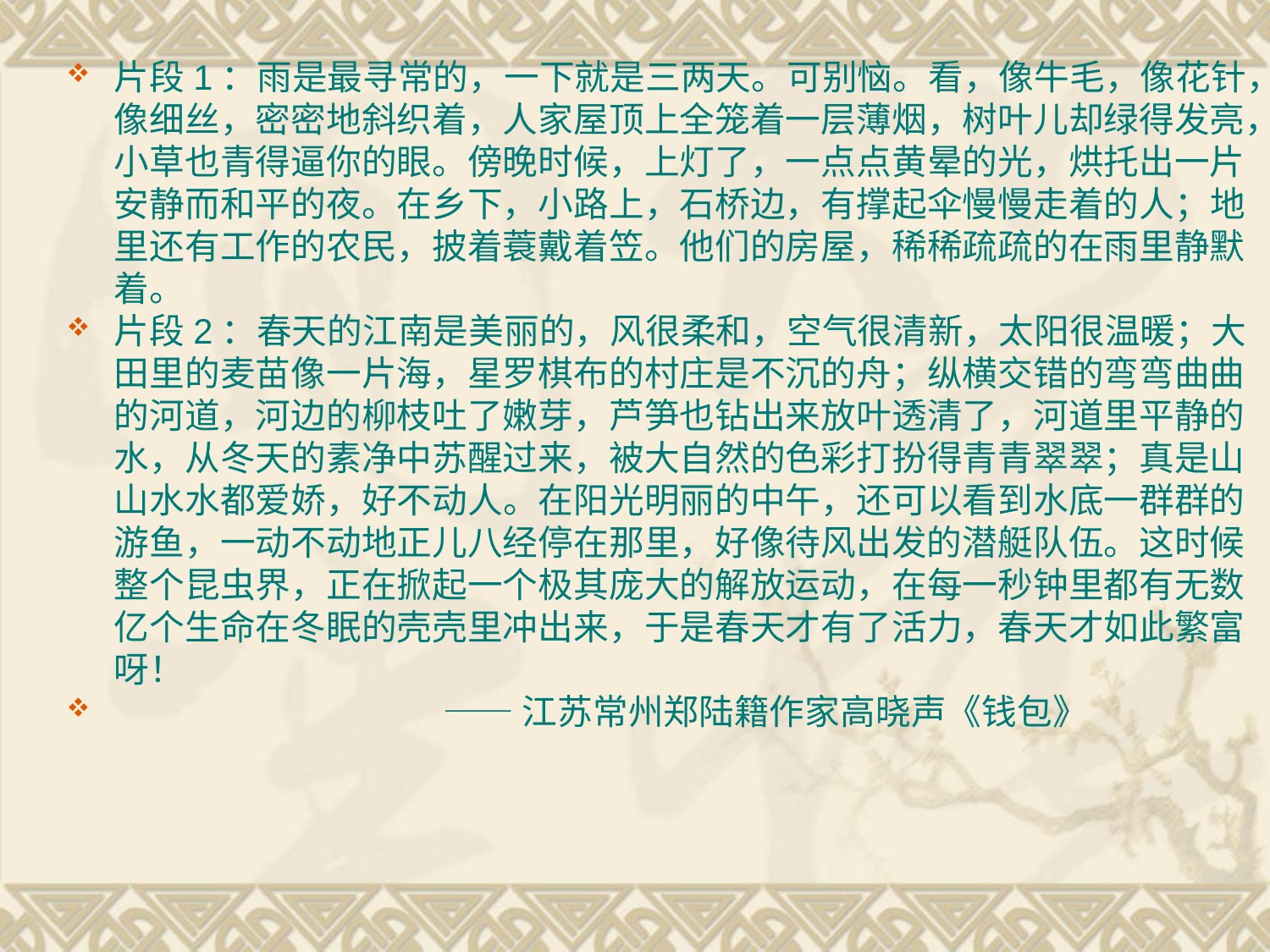

片段1：雨是最寻常的，一下就是三两天。可别恼。看，像牛毛，像花针，像细丝，密密地斜织着，人家屋顶上全笼着一层薄烟，树叶儿却绿得发亮，小草也青得逼你的眼。傍晚时候，上灯了，一点点黄晕的光，烘托出一片安静而和平的夜。在乡下，小路上，石桥边，有撑起伞慢慢走着的人；地里还有工作的农民，披着蓑戴着笠。他们的房屋，稀稀疏疏的在雨里静默着。
片段2：春天的江南是美丽的，风很柔和，空气很清新，太阳很温暖；大田里的麦苗像一片海，星罗棋布的村庄是不沉的舟；纵横交错的弯弯曲曲的河道，河边的柳枝吐了嫩芽，芦笋也钻出来放叶透清了，河道里平静的水，从冬天的素净中苏醒过来，被大自然的色彩打扮得青青翠翠；真是山山水水都爱娇，好不动人。在阳光明丽的中午，还可以看到水底一群群的游鱼，一动不动地正儿八经停在那里，好像待风出发的潜艇队伍。这时候整个昆虫界，正在掀起一个极其庞大的解放运动，在每一秒钟里都有无数亿个生命在冬眠的壳壳里冲出来，于是春天才有了活力，春天才如此繁富呀！
                                          ——江苏常州郑陆籍作家高晓声《钱包》